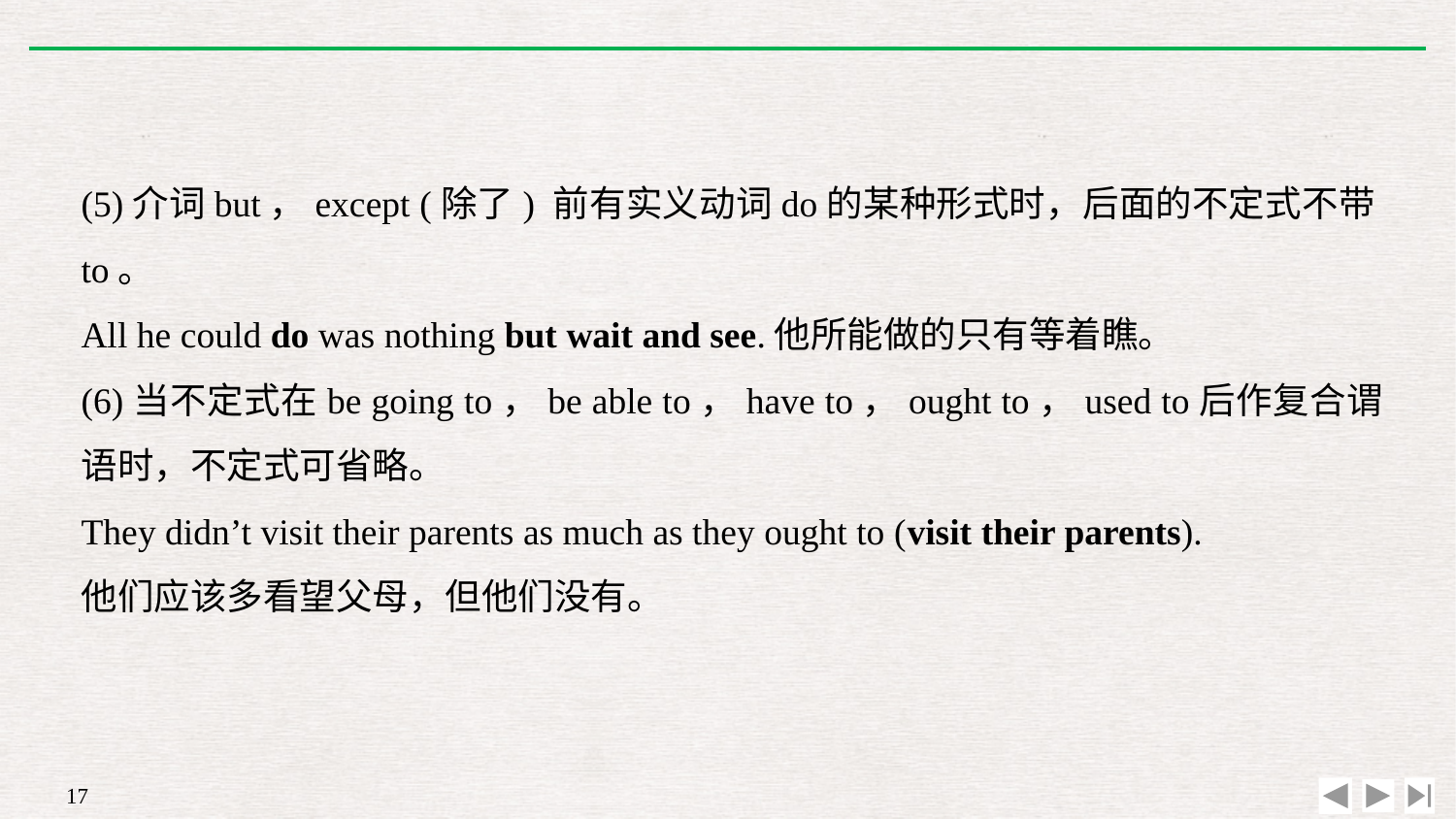

(5)介词but，except (除了) 前有实义动词do的某种形式时，后面的不定式不带to。
All he could do was nothing but wait and see.他所能做的只有等着瞧。
(6)当不定式在be going to，be able to，have to，ought to，used to后作复合谓语时，不定式可省略。
They didn’t visit their parents as much as they ought to (visit their parents).
他们应该多看望父母，但他们没有。